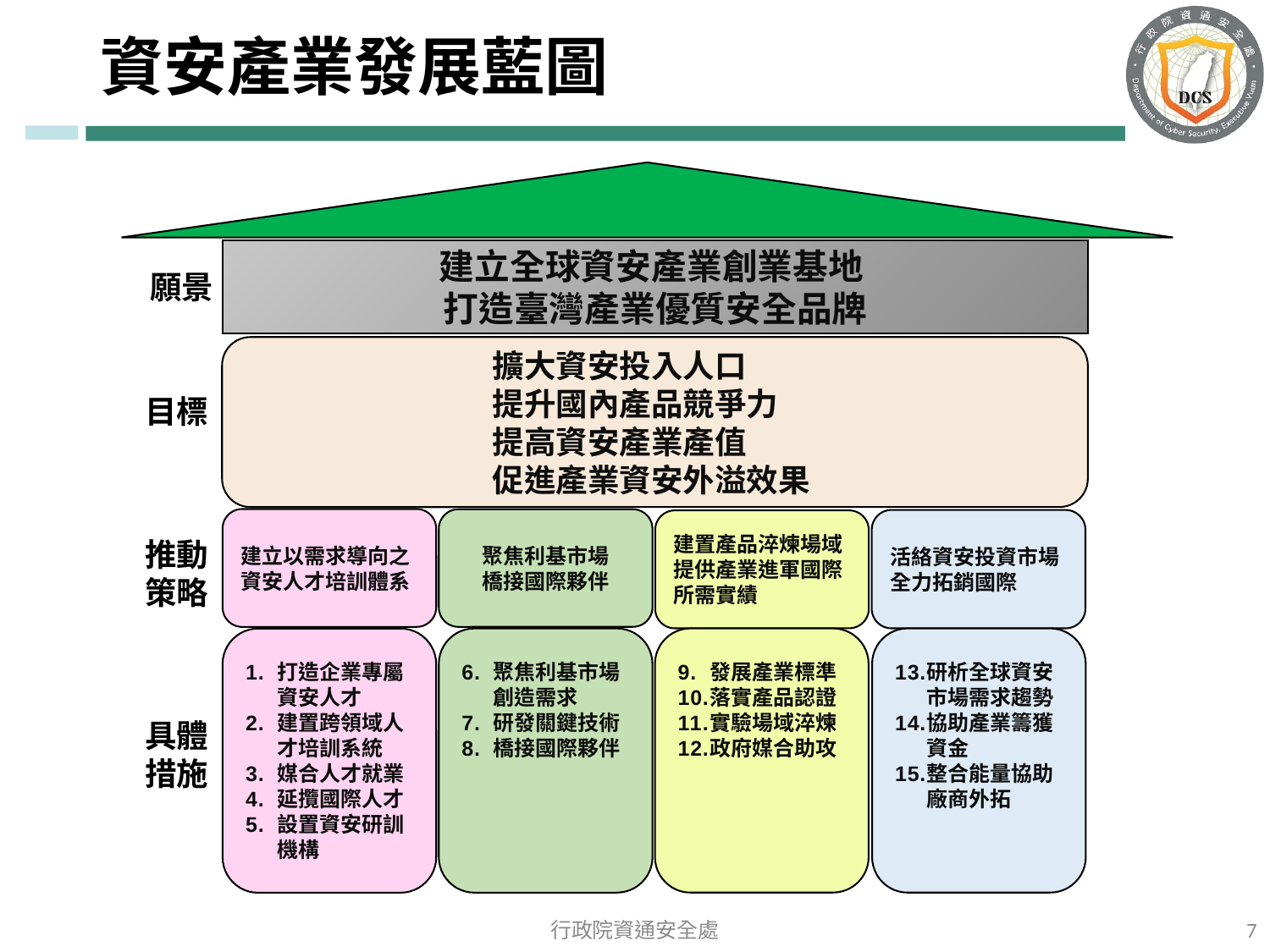

# 資安產業發展藍圖

建立全球資安產業創業基地
打造臺灣產業優質安全品牌
願景
擴大資安投入人口
提升國內產品競爭力
提高資安產業產值
促進產業資安外溢效果
目標
建立以需求導向之資安人才培訓體系
聚焦利基市場
橋接國際夥伴
活絡資安投資市場全力拓銷國際
建置產品淬煉場域提供產業進軍國際所需實績
推動
策略
發展產業標準
落實產品認證
實驗場域淬煉
政府媒合助攻

研析全球資安市場需求趨勢
協助產業籌獲資金
整合能量協助廠商外拓

聚焦利基市場創造需求
研發關鍵技術
橋接國際夥伴

打造企業專屬資安人才
建置跨領域人才培訓系統
媒合人才就業
延攬國際人才
設置資安研訓機構
具體措施
7
行政院資通安全處